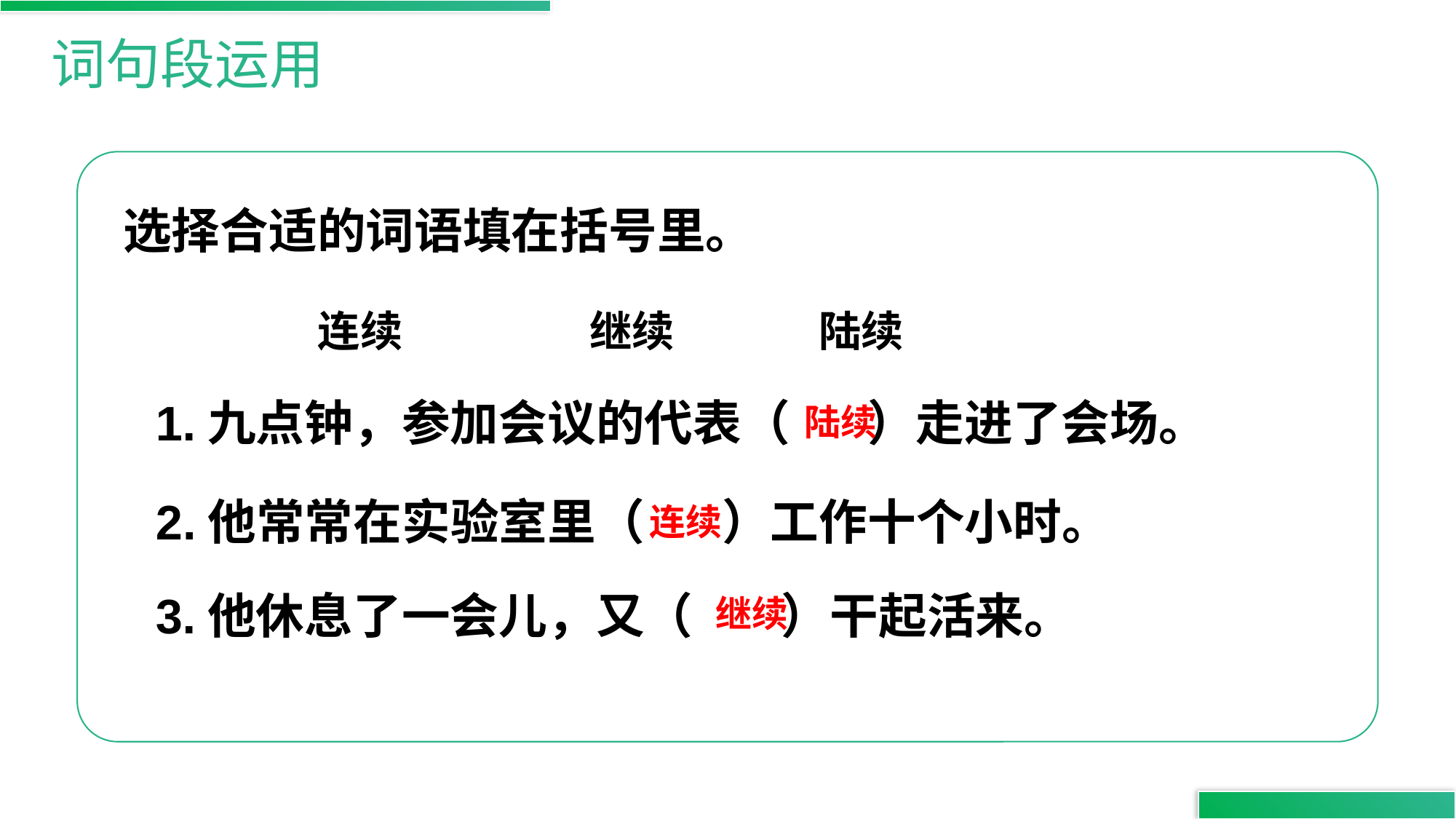

词句段运用
选择合适的词语填在括号里。
连续
继续
陆续
1.九点钟，参加会议的代表（       ）走进了会场。
陆续
2.他常常在实验室里（       ）工作十个小时。
连续
3.他休息了一会儿，又（        ）干起活来。
继续